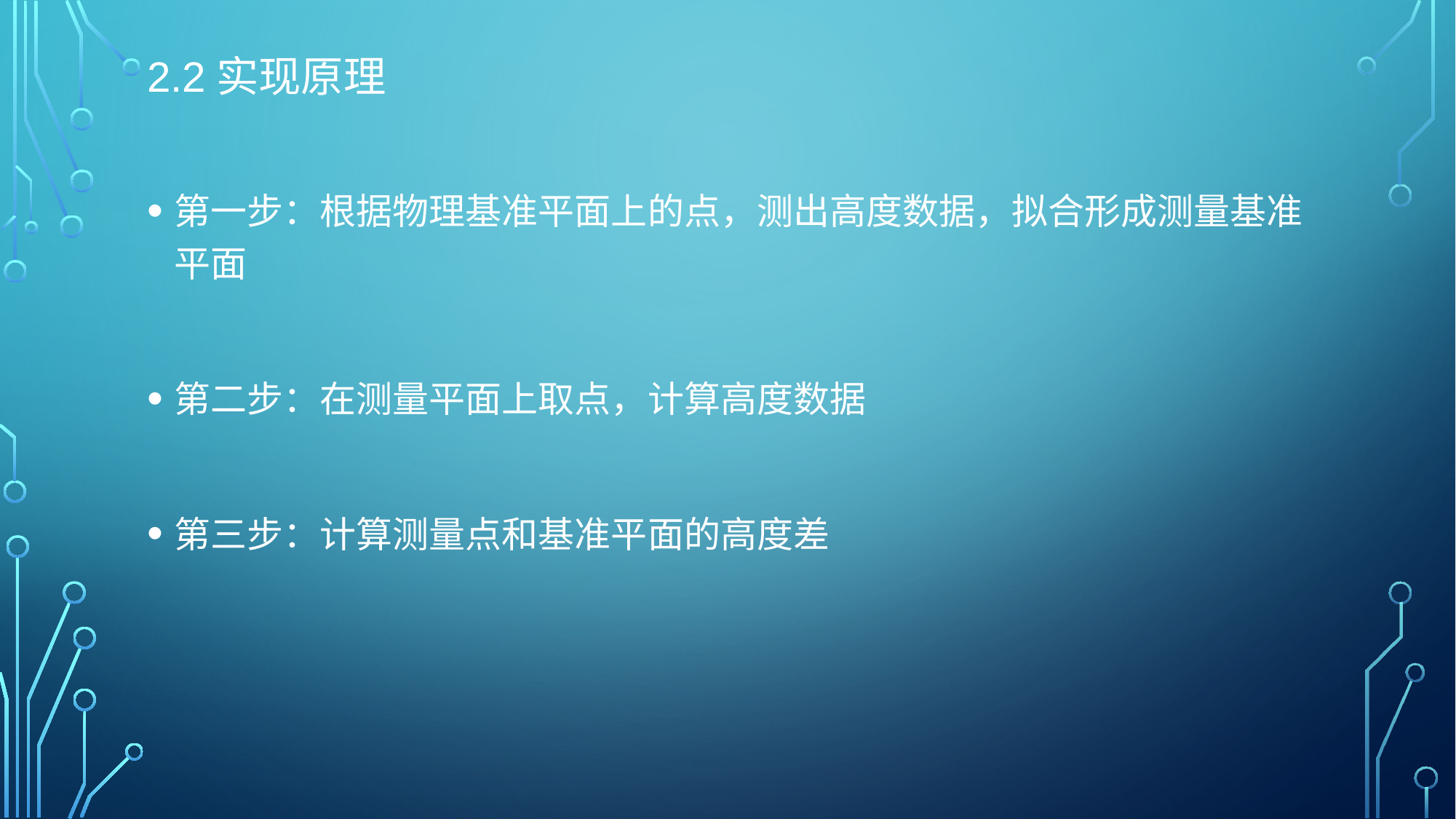

# 2.2实现原理
第一步：根据物理基准平面上的点，测出高度数据，拟合形成测量基准平面

第二步：在测量平面上取点，计算高度数据

第三步：计算测量点和基准平面的高度差